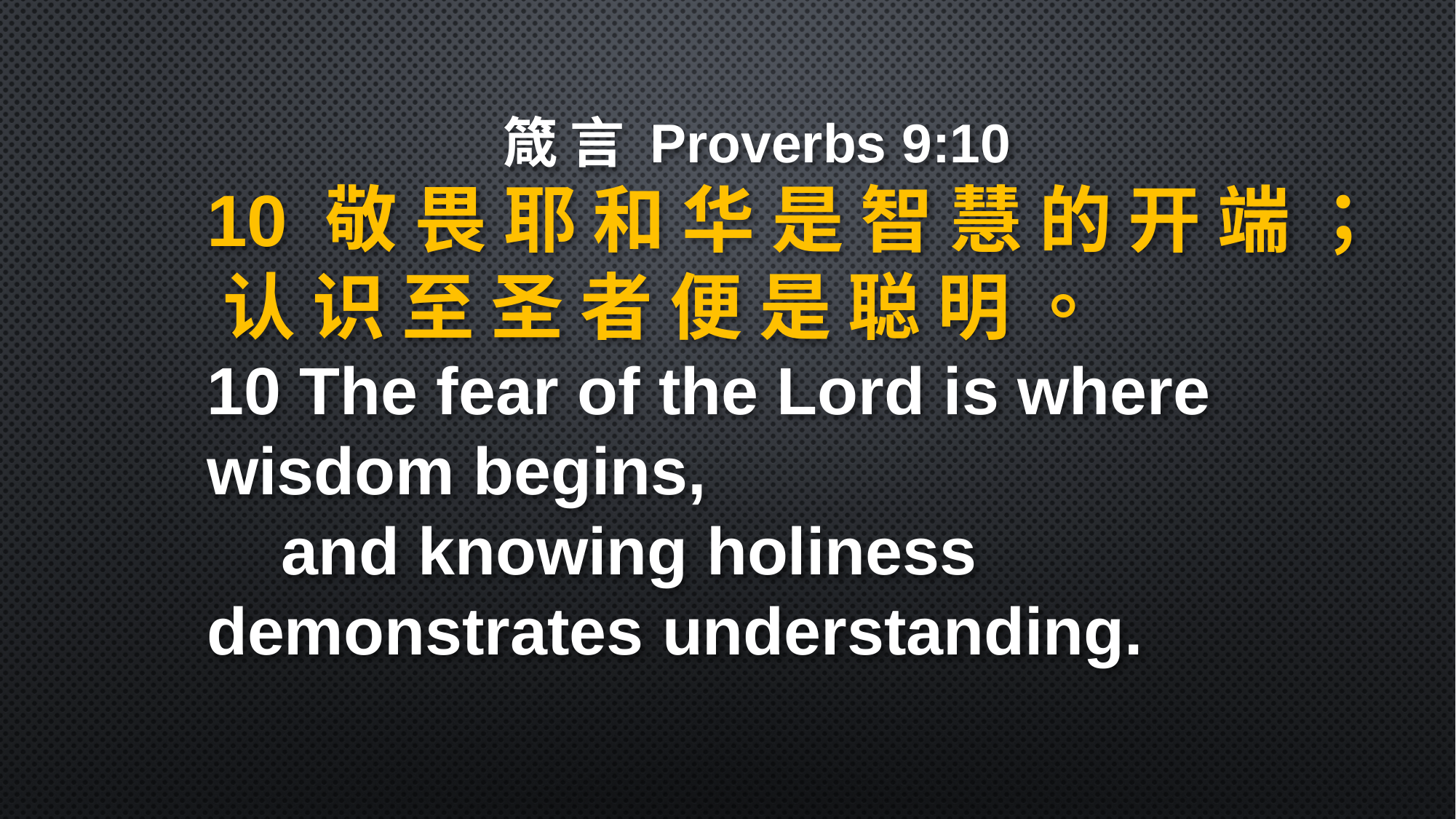

箴 言 Proverbs 9:10
10 敬 畏 耶 和 华 是 智 慧 的 开 端 ； 认 识 至 圣 者 便 是 聪 明 。
10 The fear of the Lord is where wisdom begins,
    and knowing holiness demonstrates understanding.